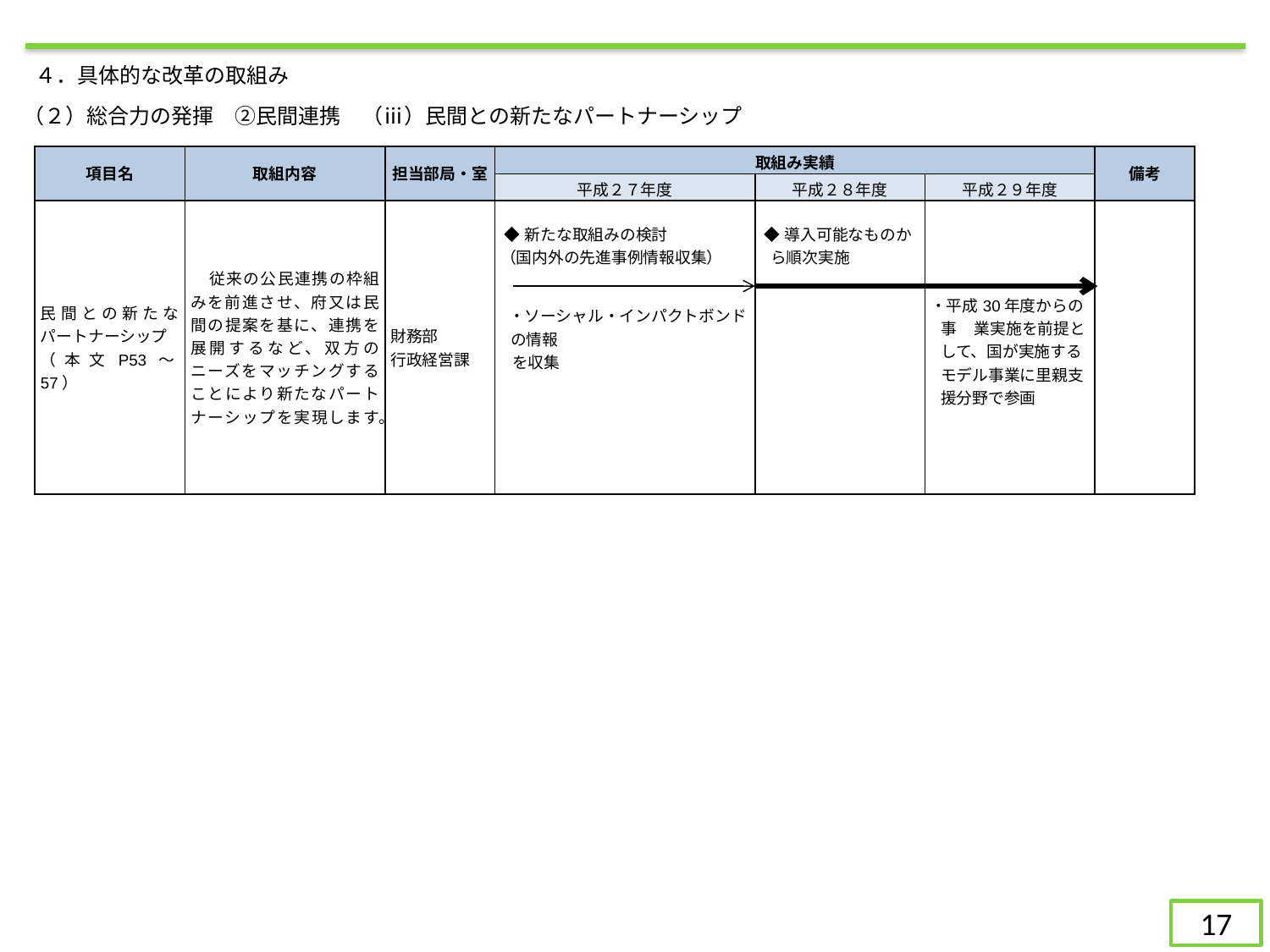

４．具体的な改革の取組み
（２）総合力の発揮　②民間連携　（ⅲ）民間との新たなパートナーシップ
| 項目名 | 取組内容 | 担当部局・室 | 取組み実績 |  |  | 備考 |
| --- | --- | --- | --- | --- | --- | --- |
|  |  |  | 平成２７年度 | 平成２８年度 | 平成２９年度 |  |
| 民間との新たなパートナーシップ （本文P53～57） | 従来の公民連携の枠組みを前進させ、府又は民間の提案を基に、連携を展開するなど、双方のニーズをマッチングすることにより新たなパートナーシップを実現します。 | 財務部 行政経営課 | ◆新たな取組みの検討 （国内外の先進事例情報収集） ・ソーシャル・インパクトボンドの情報 を収集 | ◆導入可能なものから順次実施 | ・平成30年度からの事 業実施を前提として、国が実施するモデル事業に里親支援分野で参画 |  |
17